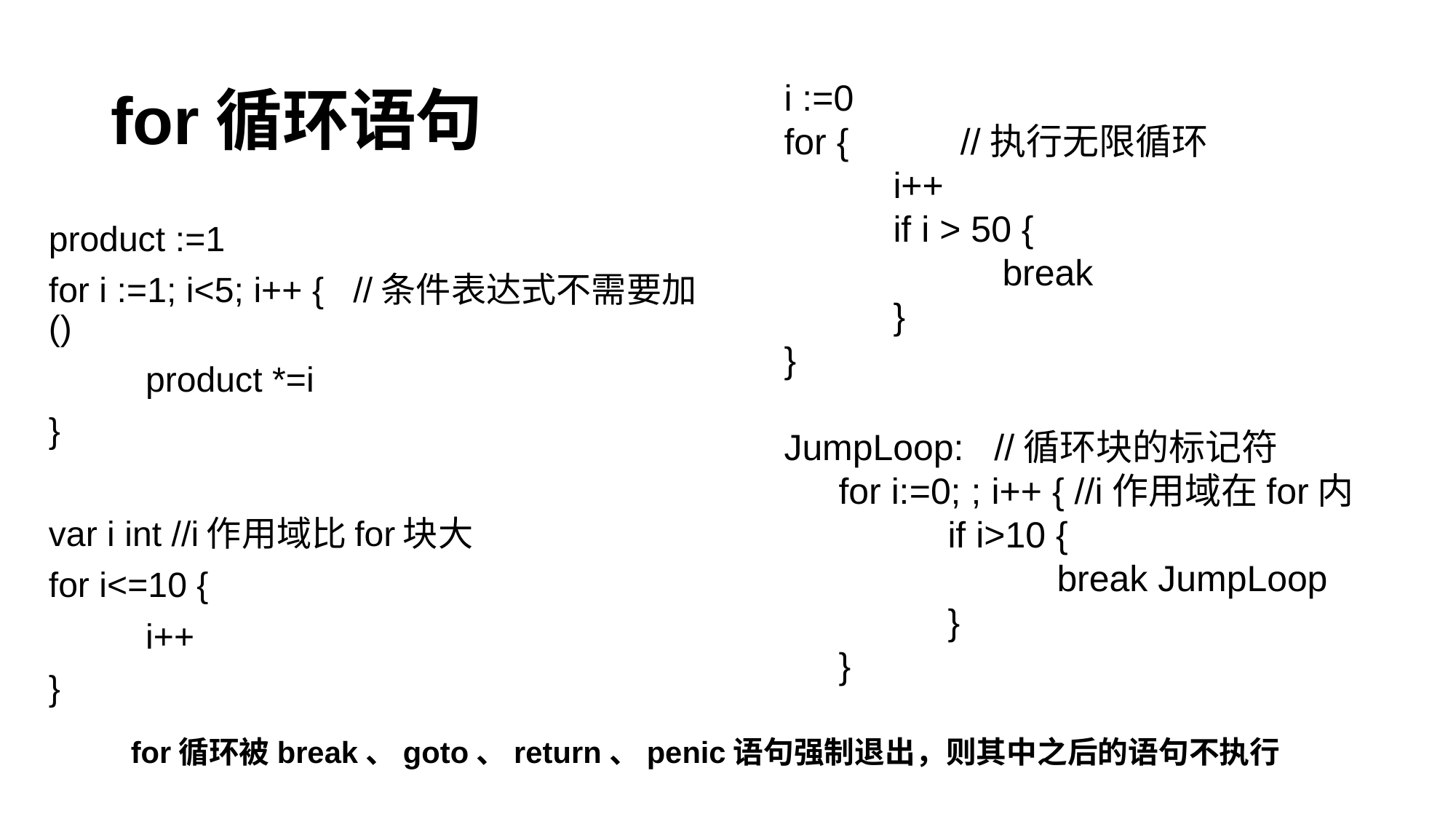

# for循环语句
i :=0
for {           //执行无限循环
	i++
	if i > 50 {
		break
	}
}

JumpLoop:   //循环块的标记符
for i:=0; ; i++ { //i作用域在for内
	if i>10 {
		break JumpLoop
	}
}
product :=1
for i :=1; i<5; i++ {   //条件表达式不需要加()
	product *=i
}

var i int //i作用域比for块大
for i<=10 {
	i++
}

for循环被break、goto、return、penic语句强制退出，则其中之后的语句不执行